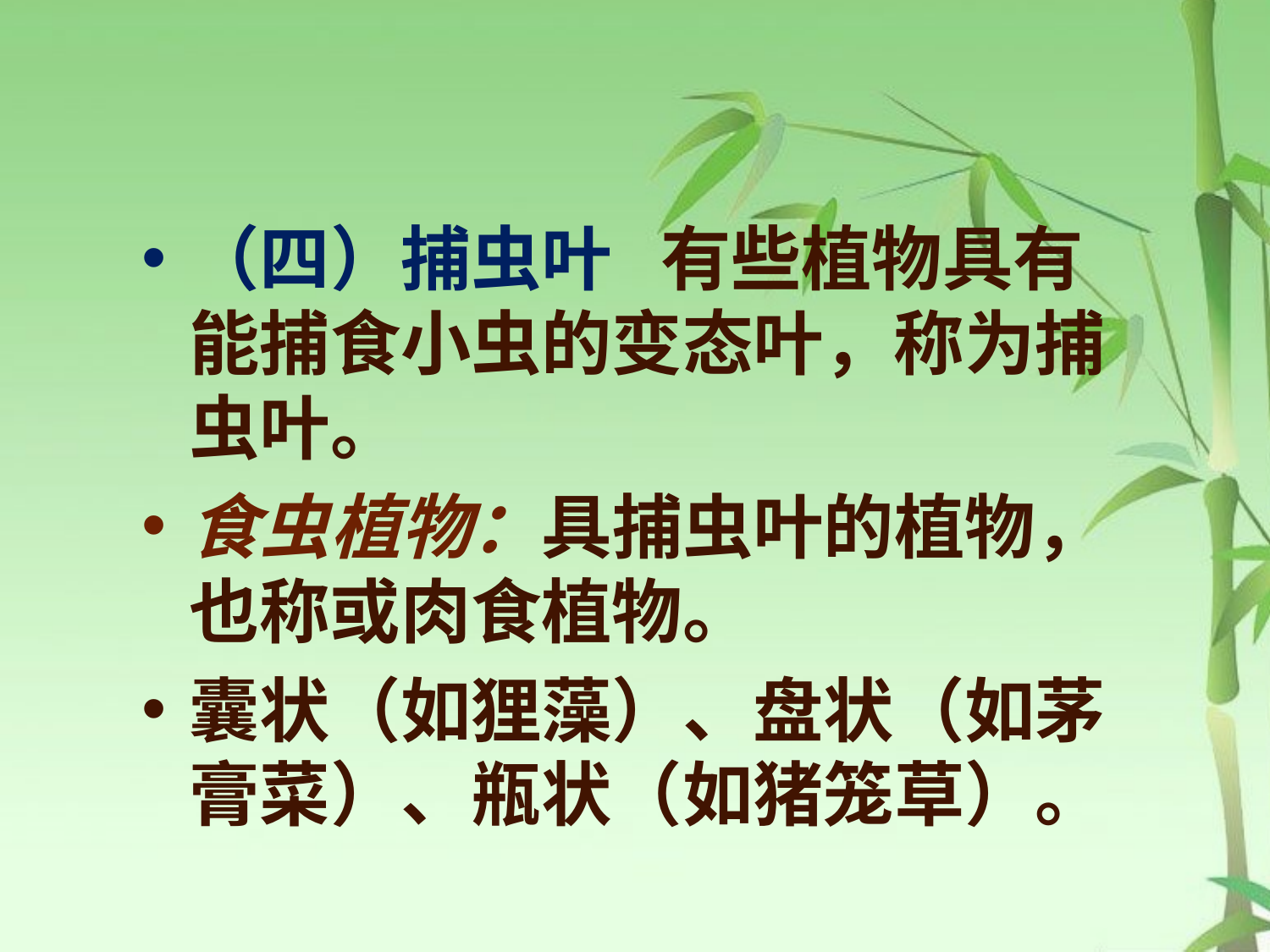

（四）捕虫叶   有些植物具有能捕食小虫的变态叶，称为捕虫叶。
食虫植物：具捕虫叶的植物，也称或肉食植物。
囊状（如狸藻）、盘状（如茅膏菜）、瓶状（如猪笼草）。